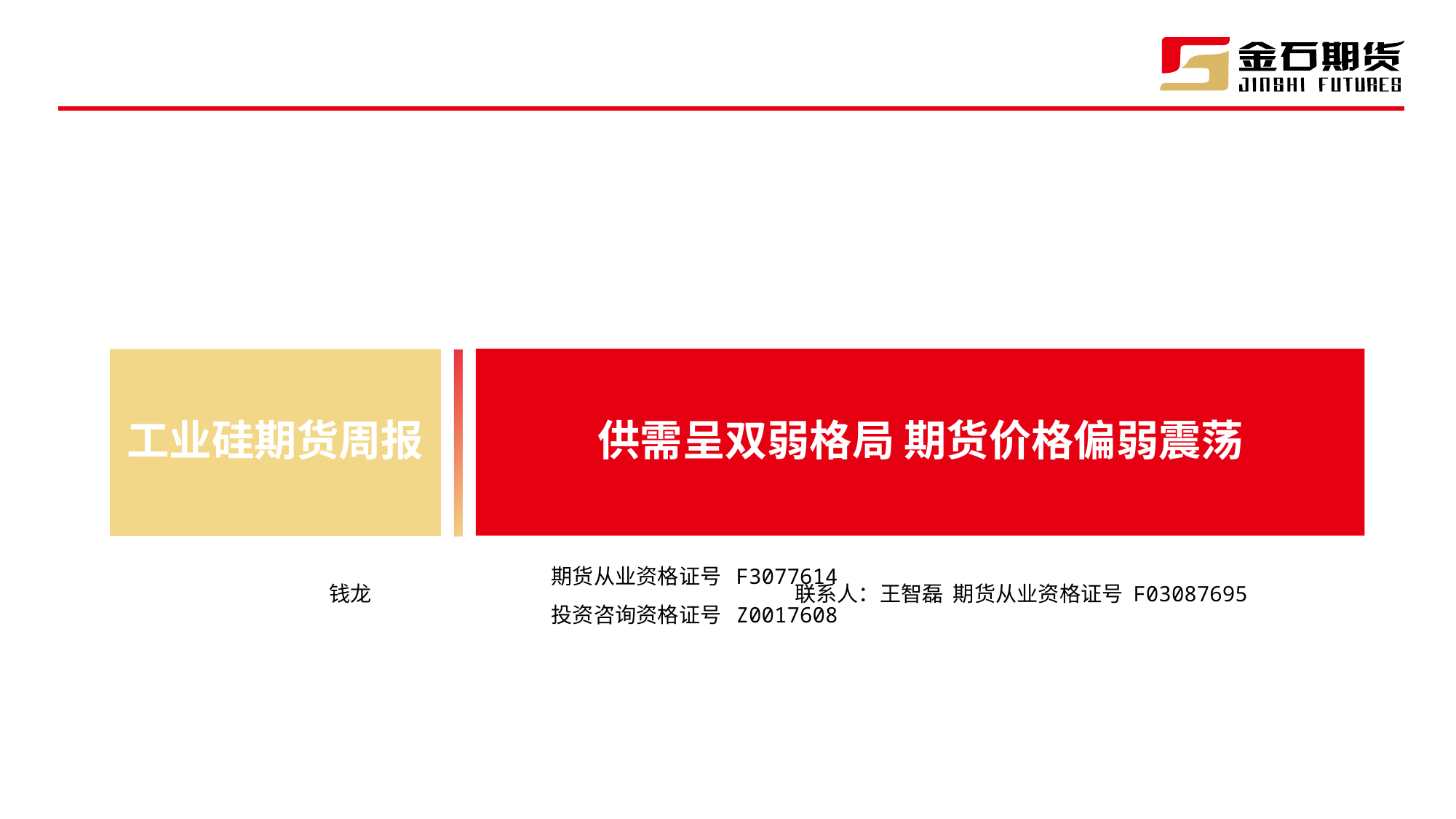

工业硅期货周报
# 供需呈双弱格局 期货价格偏弱震荡
期货从业资格证号  F3077614
投资咨询资格证号  Z0017608
                           钱龙
                   联系人：王智磊  期货从业资格证号 F03087695